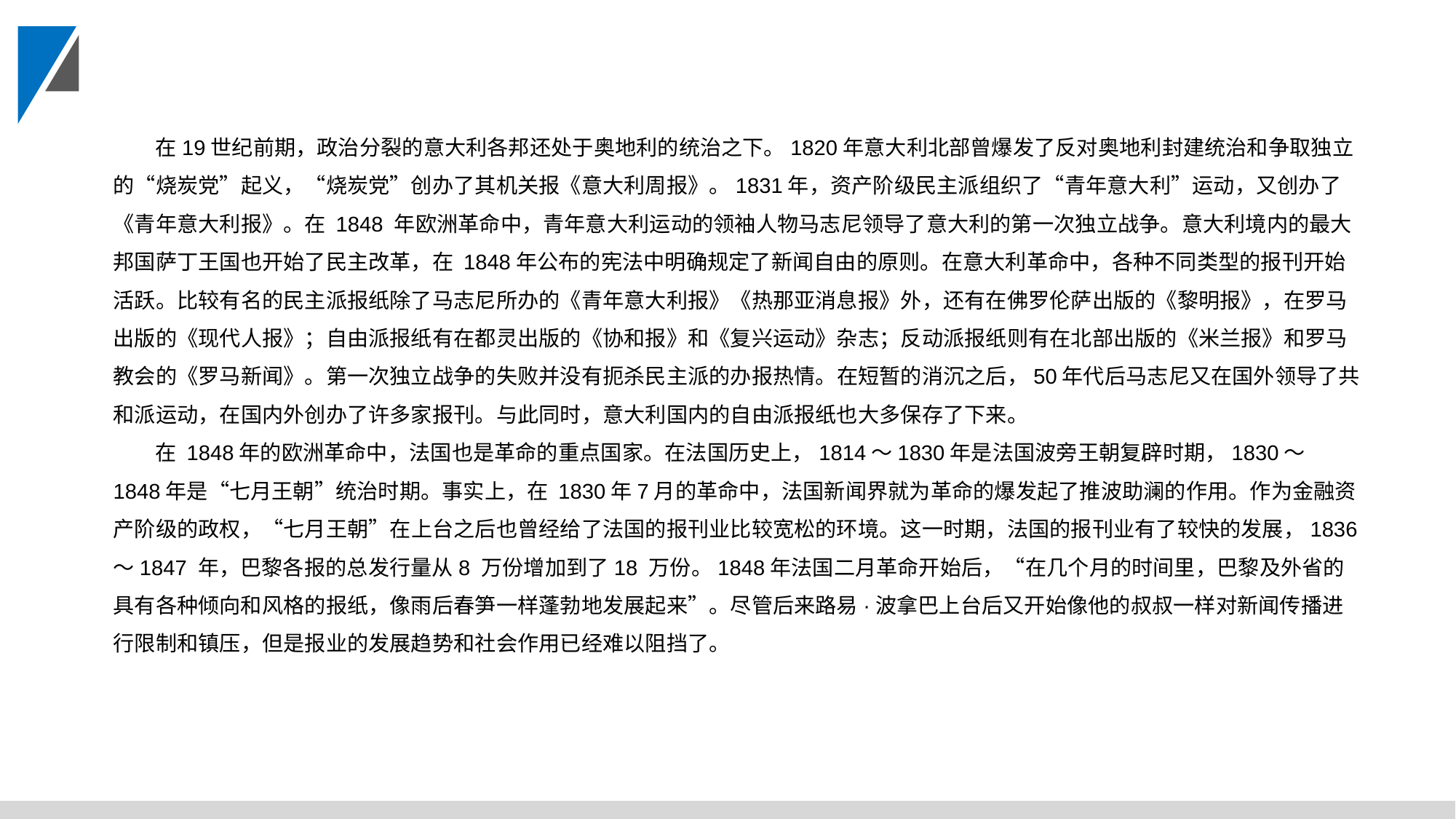

在19世纪前期，政治分裂的意大利各邦还处于奥地利的统治之下。1820年意大利北部曾爆发了反对奥地利封建统治和争取独立的“烧炭党”起义，“烧炭党”创办了其机关报《意大利周报》。1831年，资产阶级民主派组织了“青年意大利”运动，又创办了《青年意大利报》。在 1848 年欧洲革命中，青年意大利运动的领袖人物马志尼领导了意大利的第一次独立战争。意大利境内的最大邦国萨丁王国也开始了民主改革，在 1848年公布的宪法中明确规定了新闻自由的原则。在意大利革命中，各种不同类型的报刊开始活跃。比较有名的民主派报纸除了马志尼所办的《青年意大利报》《热那亚消息报》外，还有在佛罗伦萨出版的《黎明报》，在罗马出版的《现代人报》；自由派报纸有在都灵出版的《协和报》和《复兴运动》杂志；反动派报纸则有在北部出版的《米兰报》和罗马教会的《罗马新闻》。第一次独立战争的失败并没有扼杀民主派的办报热情。在短暂的消沉之后，50年代后马志尼又在国外领导了共和派运动，在国内外创办了许多家报刊。与此同时，意大利国内的自由派报纸也大多保存了下来。
在 1848年的欧洲革命中，法国也是革命的重点国家。在法国历史上，1814～1830年是法国波旁王朝复辟时期，1830～ 1848年是“七月王朝”统治时期。事实上，在 1830年7月的革命中，法国新闻界就为革命的爆发起了推波助澜的作用。作为金融资产阶级的政权，“七月王朝”在上台之后也曾经给了法国的报刊业比较宽松的环境。这一时期，法国的报刊业有了较快的发展，1836～1847 年，巴黎各报的总发行量从8 万份增加到了18 万份。1848年法国二月革命开始后，“在几个月的时间里，巴黎及外省的具有各种倾向和风格的报纸，像雨后春笋一样蓬勃地发展起来”。尽管后来路易·波拿巴上台后又开始像他的叔叔一样对新闻传播进行限制和镇压，但是报业的发展趋势和社会作用已经难以阻挡了。